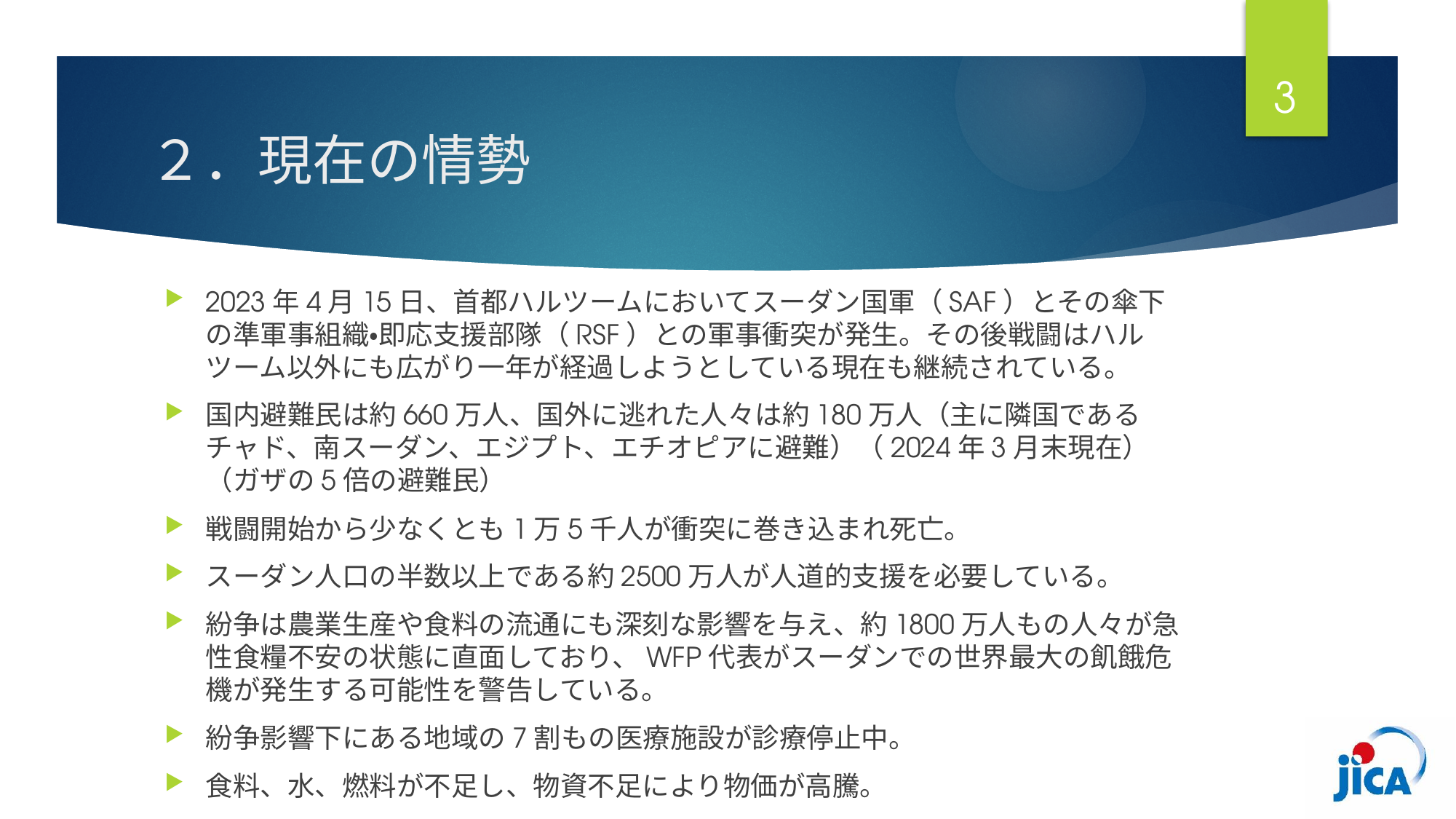

3
# ２．現在の情勢
2023年4月15日、首都ハルツームにおいてスーダン国軍（SAF）とその傘下の準軍事組織・即応支援部隊（RSF）との軍事衝突が発生。その後戦闘はハルツーム以外にも広がり一年が経過しようとしている現在も継続されている。
国内避難民は約660万人、国外に逃れた人々は約180万人（主に隣国であるチャド、南スーダン、エジプト、エチオピアに避難）（2024年3月末現在）（ガザの5倍の避難民）
戦闘開始から少なくとも1万5千人が衝突に巻き込まれ死亡。
スーダン人口の半数以上である約2500万人が人道的支援を必要している。
紛争は農業生産や食料の流通にも深刻な影響を与え、約1800万人もの人々が急性食糧不安の状態に直面しており、WFP代表がスーダンでの世界最大の飢餓危機が発生する可能性を警告している。
紛争影響下にある地域の7割もの医療施設が診療停止中。
食料、水、燃料が不足し、物資不足により物価が高騰。